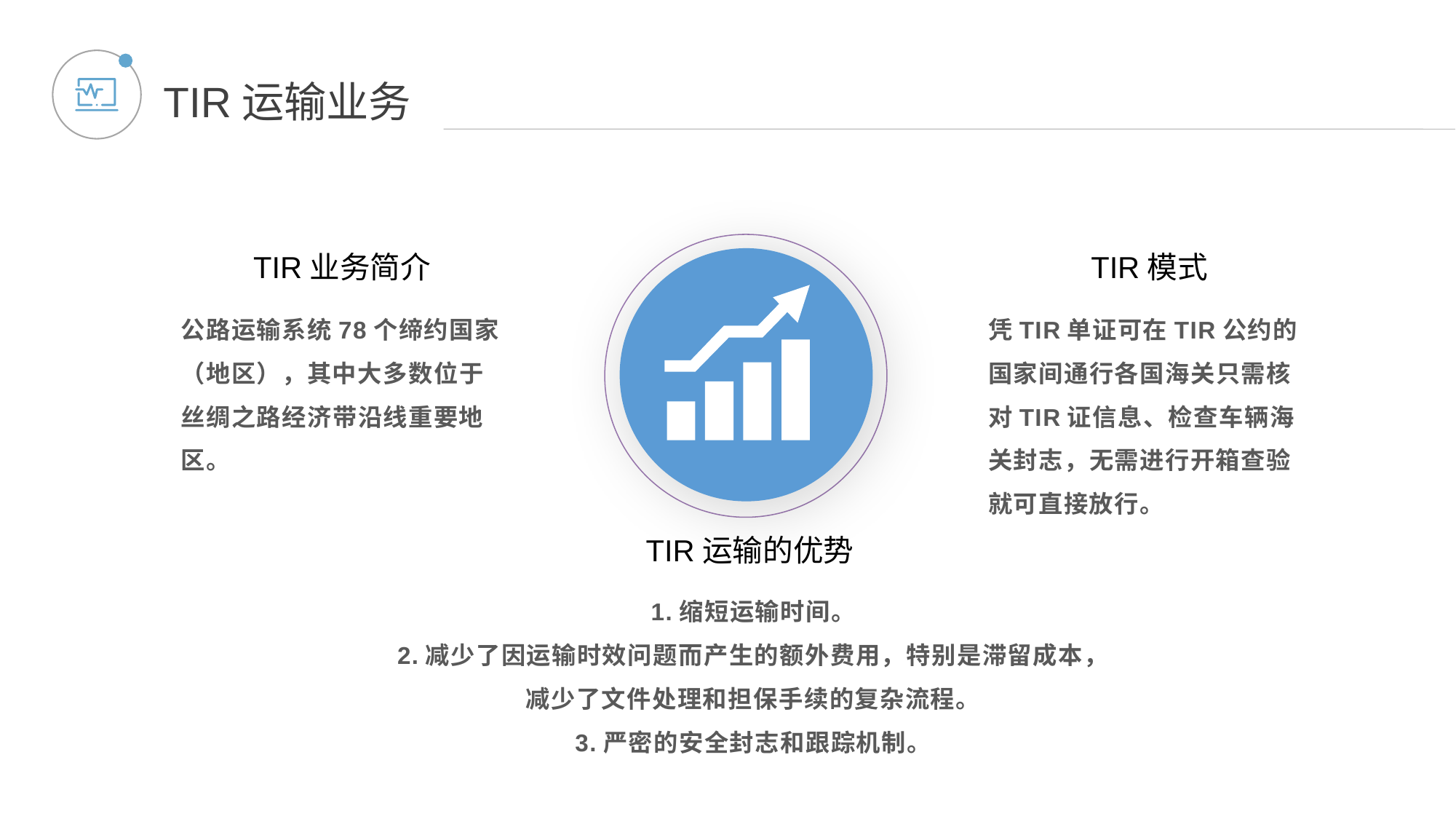

TIR运输业务

TIR业务简介
公路运输系统78个缔约国家（地区），其中大多数位于丝绸之路经济带沿线重要地区。
TIR模式
凭TIR单证可在TIR公约的国家间通行各国海关只需核对TIR证信息、检查车辆海关封志，无需进行开箱查验就可直接放行。

TIR运输的优势
1.缩短运输时间。
2.减少了因运输时效问题而产生的额外费用，特别是滞留成本，减少了文件处理和担保手续的复杂流程。
3.严密的安全封志和跟踪机制。